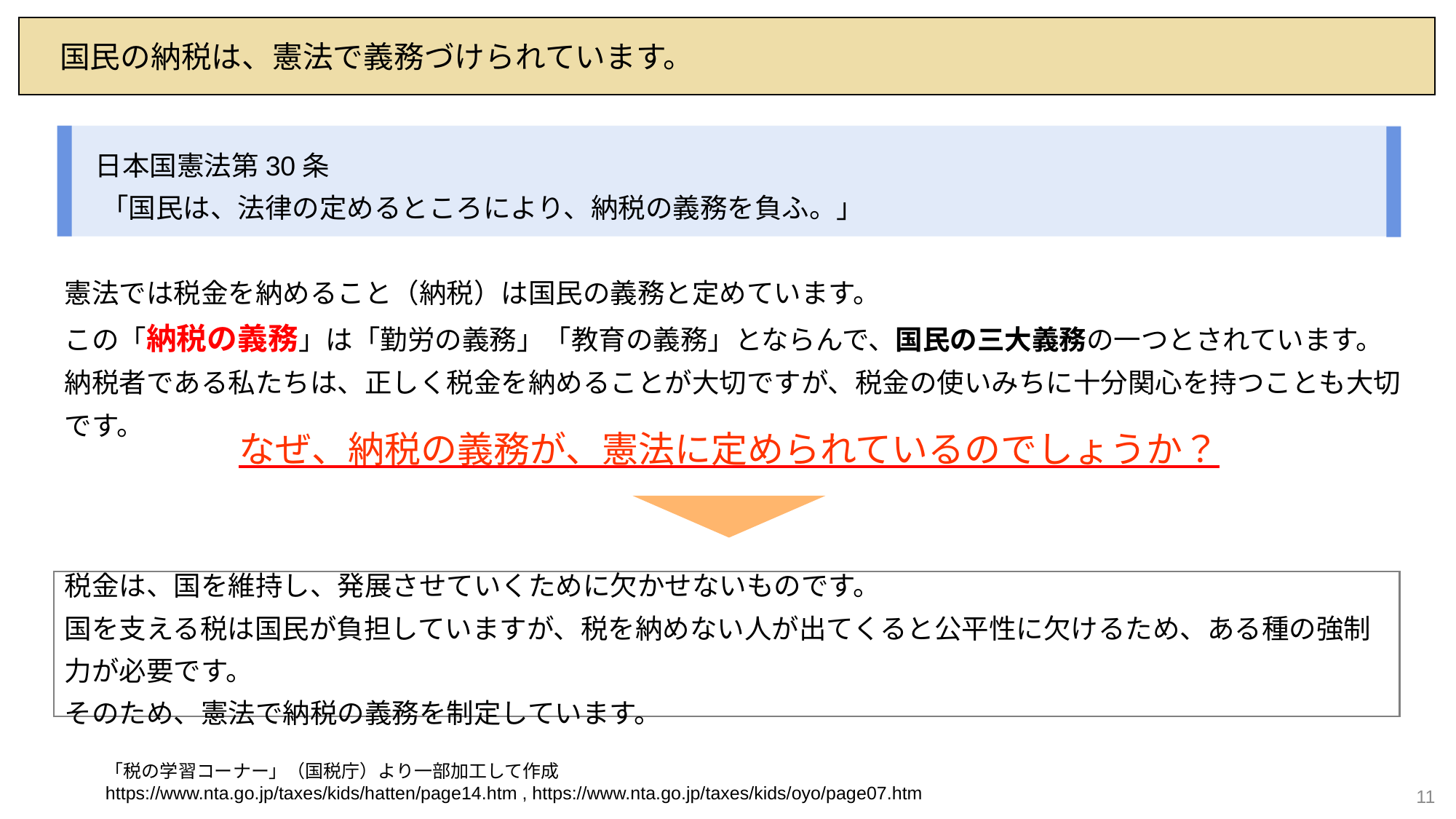

国民の納税は、憲法で義務づけられています。
　日本国憲法第30条
　 「国民は、法律の定めるところにより、納税の義務を負ふ。」

憲法では税金を納めること（納税）は国民の義務と定めています。
この「納税の義務」は「勤労の義務」「教育の義務」とならんで、国民の三大義務の一つとされています。
納税者である私たちは、正しく税金を納めることが大切ですが、税金の使いみちに十分関心を持つことも大切です。
なぜ、納税の義務が、憲法に定められているのでしょうか？

税金は、国を維持し、発展させていくために欠かせないものです。
国を支える税は国民が負担していますが、税を納めない人が出てくると公平性に欠けるため、ある種の強制力が必要です。
そのため、憲法で納税の義務を制定しています。
「税の学習コーナー」（国税庁）より一部加工して作成
https://www.nta.go.jp/taxes/kids/hatten/page14.htm , https://www.nta.go.jp/taxes/kids/oyo/page07.htm
11